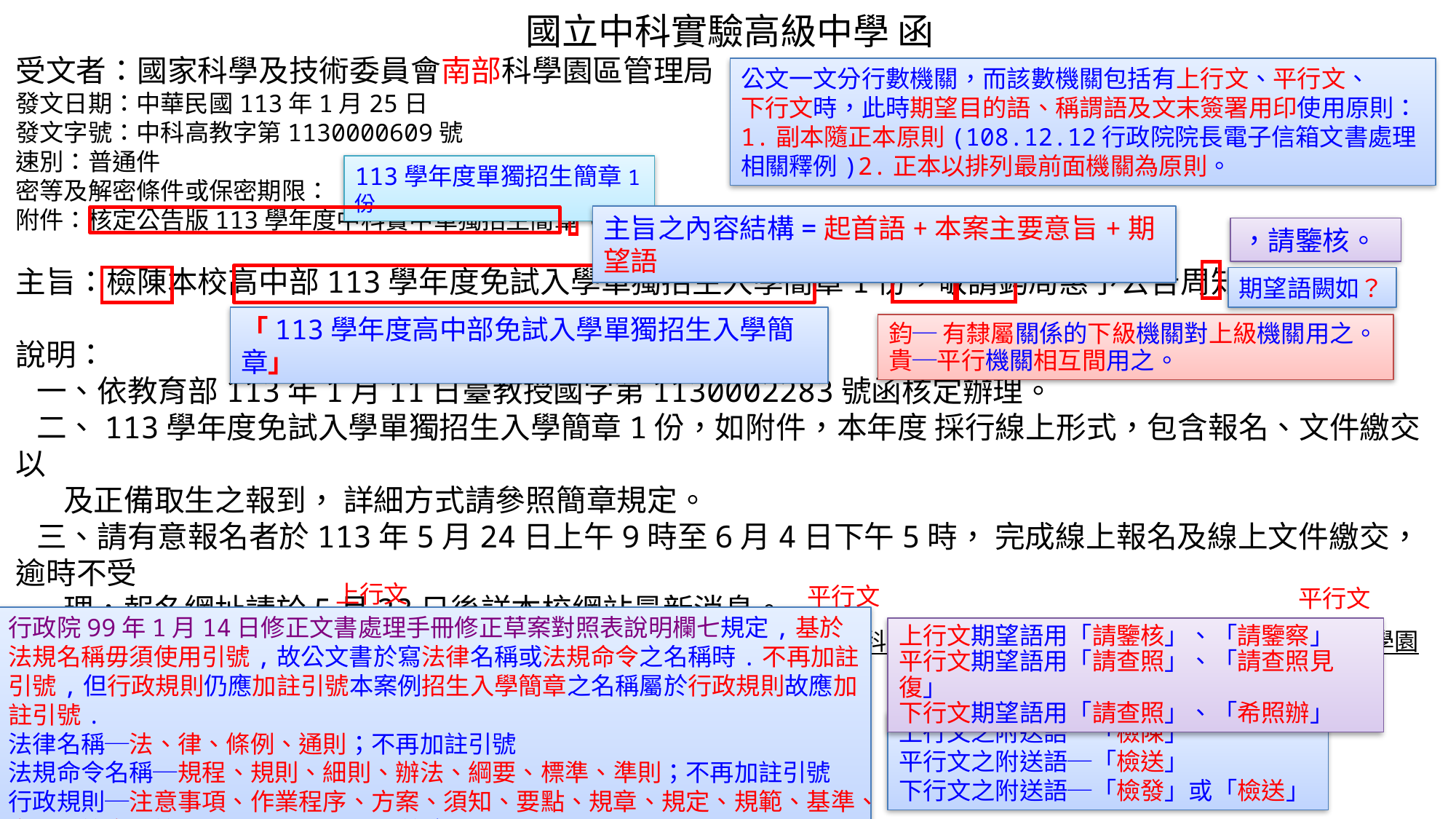

國立中科實驗高級中學 函
受文者：國家科學及技術委員會南部科學園區管理局
發文日期：中華民國113年1月25日
發文字號：中科高教字第1130000609號
速別：普通件
密等及解密條件或保密期限：
附件：核定公告版113學年度中科實中單獨招生簡章 0111 (A102V0000U_1130000609_ATTACH1.pdf)

主旨：檢陳本校高中部113學年度免試入學單獨招生入學簡章1份，敬請鈞局惠予公告周知。

說明：
  一、依教育部113年1月11日臺教授國字第1130002283號函核定辦理。
  二、113學年度免試入學單獨招生入學簡章1份，如附件，本年度 採行線上形式，包含報名、文件繳交以
      及正備取生之報到， 詳細方式請參照簡章規定。
  三、請有意報名者於113年5月24日上午9時至6月4日下午5時， 完成線上報名及線上文件繳交，逾時不受
      理，報名網址請於5月23日後詳本校網站最新消息。
正本：國家科學及技術委員會中部科學園區管理局、國家科學及技術委員會南部科學園區管理局、國家科學及技術委員會新竹科學園
      區管理局
副本：

公文一文分行數機關，而該數機關包括有上行文、平行文、
下行文時，此時期望目的語、稱謂語及文末簽署用印使用原則：
1.副本隨正本原則(108.12.12行政院院長電子信箱文書處理
相關釋例)2.正本以排列最前面機關為原則。
113學年度單獨招生簡章1份
主旨之內容結構=起首語+本案主要意旨+期望語

，請鑒核。

期望語闕如？
「113學年度高中部免試入學單獨招生入學簡章」
鈞─ 有隸屬關係的下級機關對上級機關用之。
貴─平行機關相互間用之。
上行文
平行文
平行文
行政院99年1月14日修正文書處理手冊修正草案對照表說明欄七規定,基於法規名稱毋須使用引號,故公文書於寫法律名稱或法規命令之名稱時.不再加註引號,但行政規則仍應加註引號本案例招生入學簡章之名稱屬於行政規則故應加註引號.
法律名稱─法、律、條例、通則；不再加註引號
法規命令名稱─規程、規則、細則、辦法、綱要、標準、準則；不再加註引號
行政規則─注意事項、作業程序、方案、須知、要點、規章、規定、規範、基準、章程、簡章、簡則、 原則、計畫、表等應加註引號
上行文期望語用「請鑒核」、「請鑒察」
平行文期望語用「請查照」、「請查照見復」
下行文期望語用「請查照」、「希照辦」
上行文之附送語─「檢陳」
平行文之附送語─「檢送」
下行文之附送語─「檢發」或「檢送」